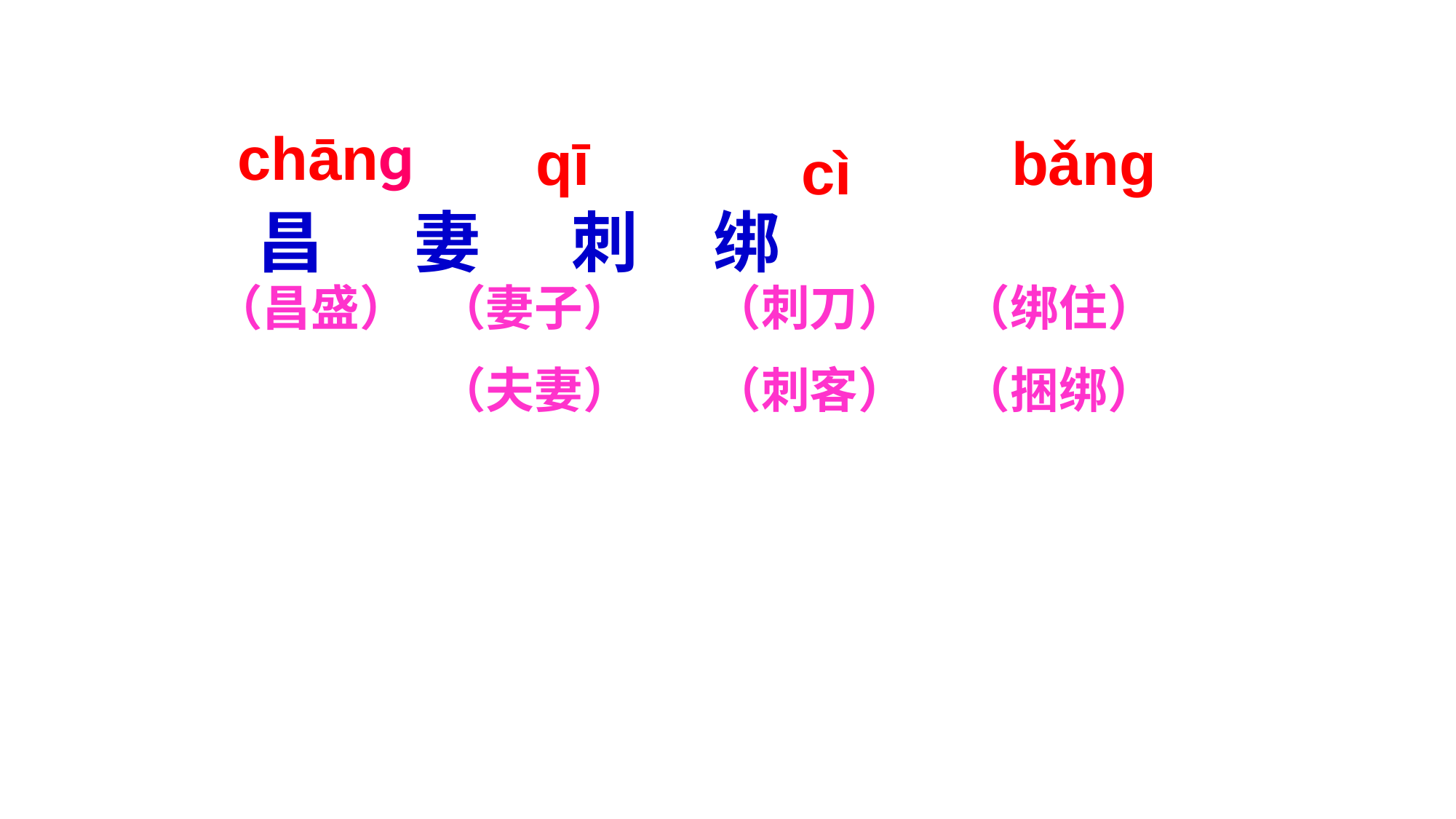

chānɡ
qī
bǎnɡ
cì
昌      妻      刺     绑

（昌盛）

（妻子）
（夫妻）
（刺刀）
（刺客）
（绑住）
（捆绑）